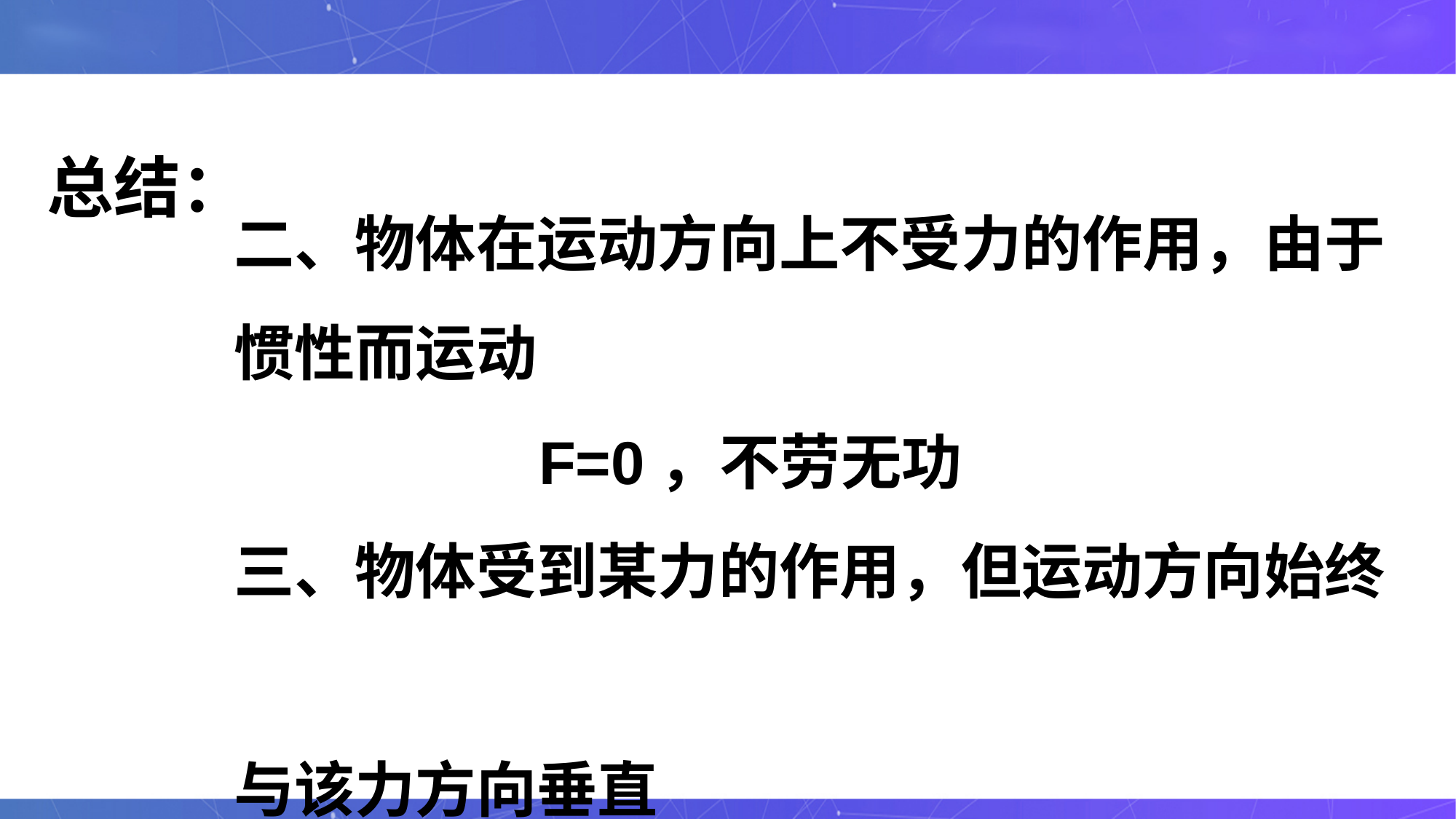

总结：
二、物体在运动方向上不受力的作用，由于
惯性而运动
                  F=0，不劳无功
三、物体受到某力的作用，但运动方向始终
与该力方向垂直
                  F⊥S，垂直无功